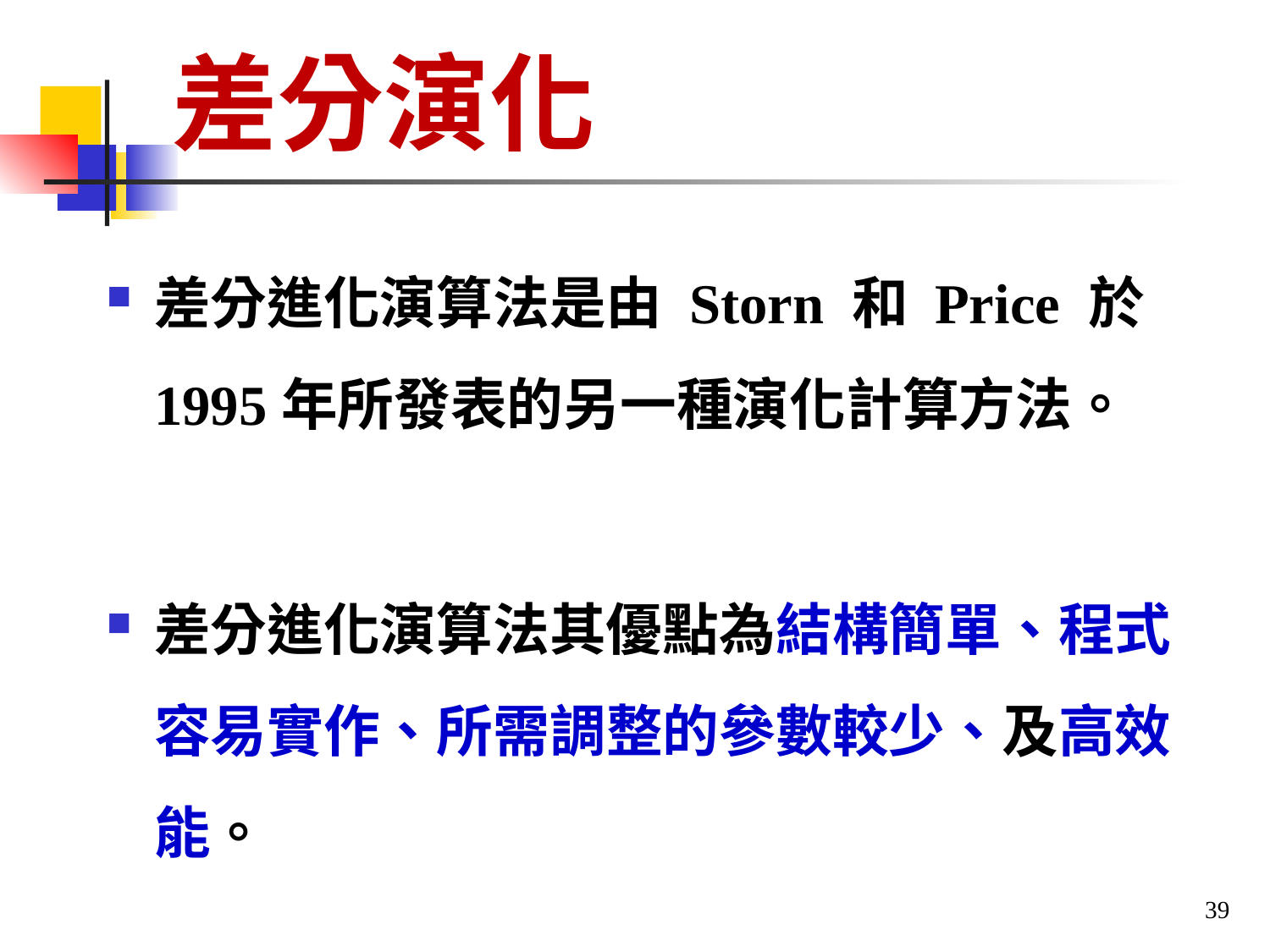

# 差分演化
差分進化演算法是由 Storn 和 Price 於1995年所發表的另一種演化計算方法。

差分進化演算法其優點為結構簡單、程式容易實作、所需調整的參數較少、及高效能。

39